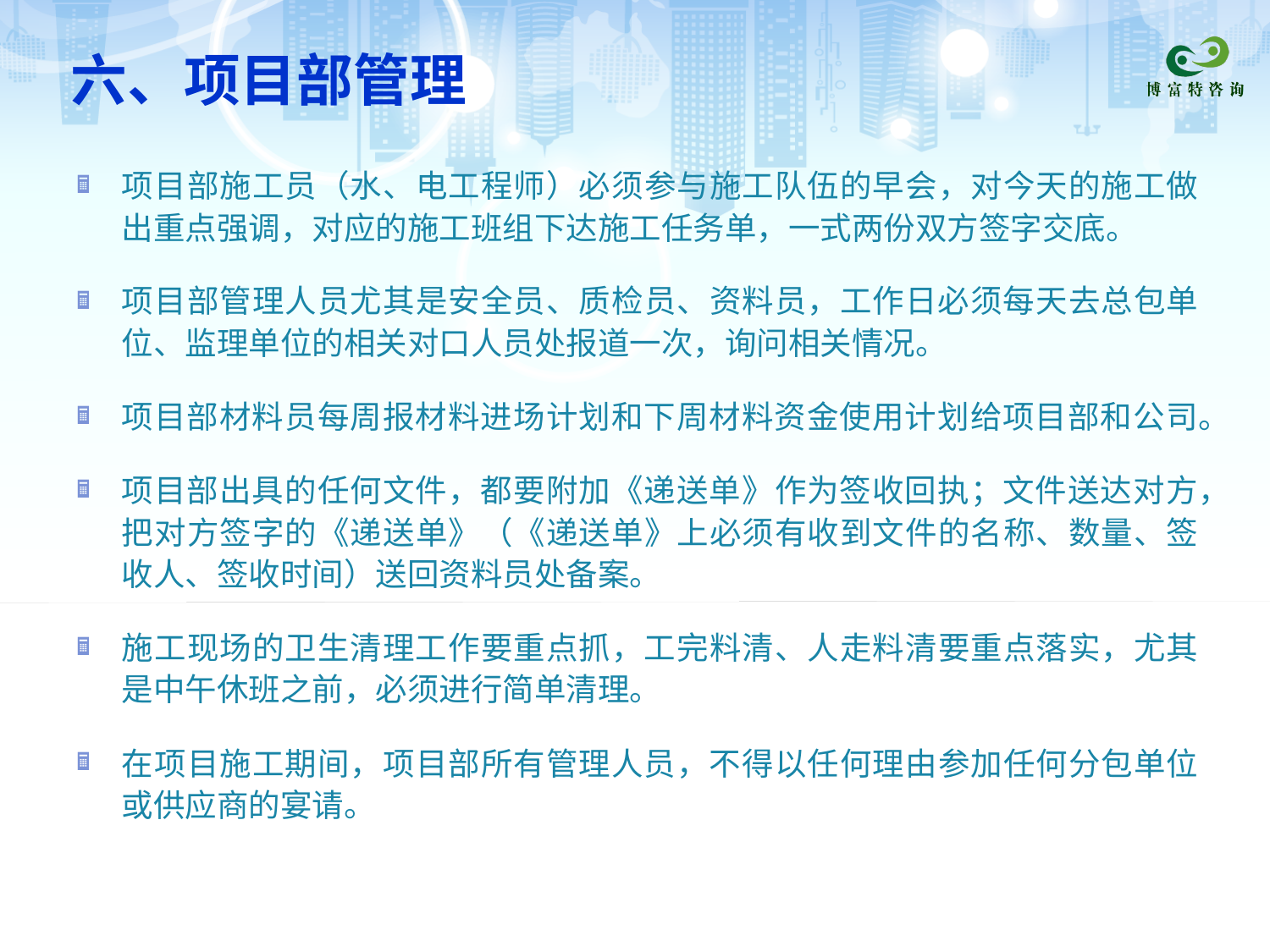

六、项目部管理
项目部施工员（水、电工程师）必须参与施工队伍的早会，对今天的施工做出重点强调，对应的施工班组下达施工任务单，一式两份双方签字交底。
项目部管理人员尤其是安全员、质检员、资料员，工作日必须每天去总包单位、监理单位的相关对口人员处报道一次，询问相关情况。
项目部材料员每周报材料进场计划和下周材料资金使用计划给项目部和公司。
项目部出具的任何文件，都要附加《递送单》作为签收回执；文件送达对方，把对方签字的《递送单》（《递送单》上必须有收到文件的名称、数量、签收人、签收时间）送回资料员处备案。
施工现场的卫生清理工作要重点抓，工完料清、人走料清要重点落实，尤其是中午休班之前，必须进行简单清理。
在项目施工期间，项目部所有管理人员，不得以任何理由参加任何分包单位或供应商的宴请。